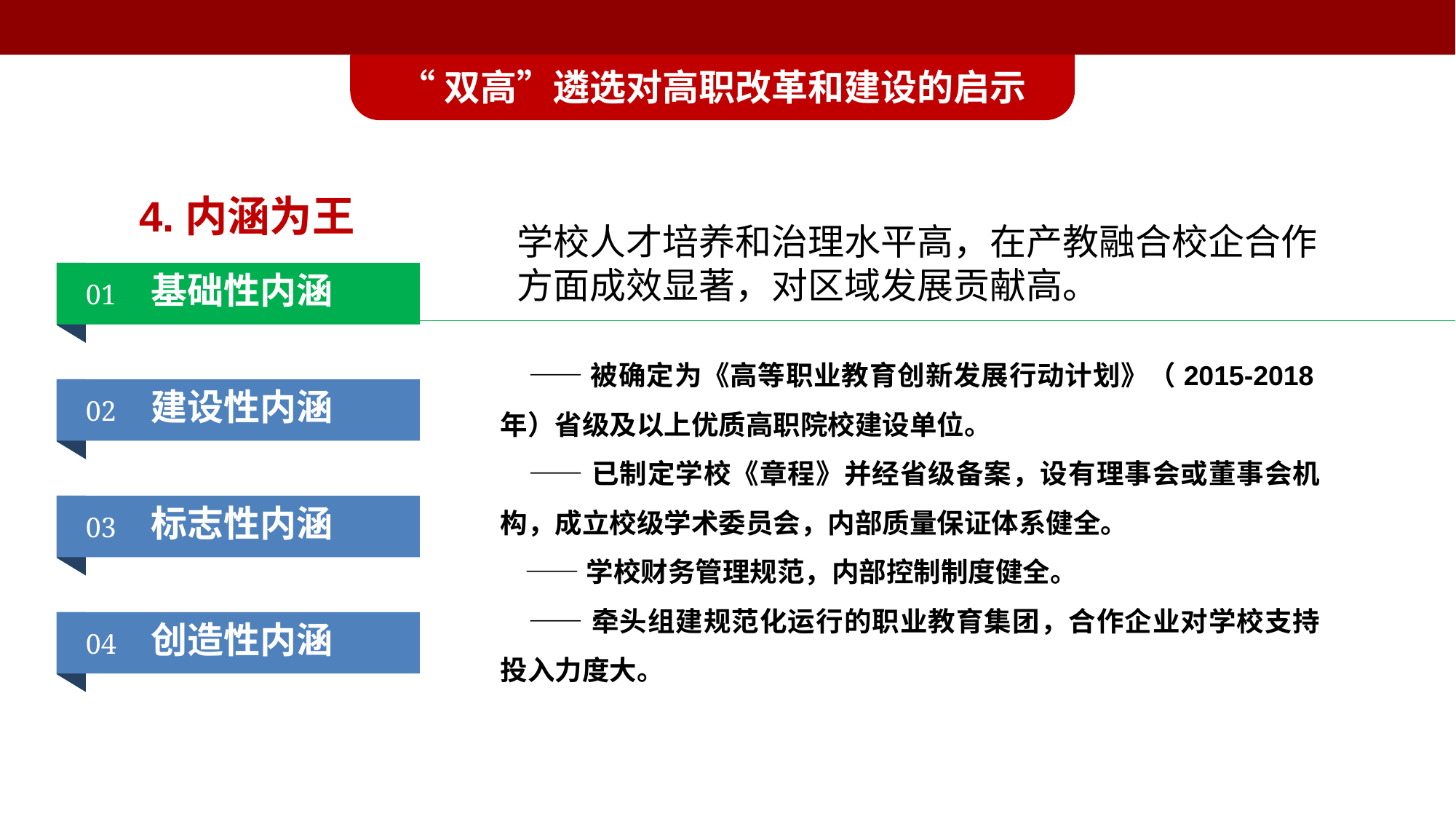

“双高”遴选对高职改革和建设的启示
4.内涵为王
学校人才培养和治理水平高，在产教融合校企合作方面成效显著，对区域发展贡献高。

基础性内涵
01

建设性内涵
02
标志性内涵

03
创造性内涵

04
    ——被确定为《高等职业教育创新发展行动计划》（2015-2018年）省级及以上优质高职院校建设单位。
    ——已制定学校《章程》并经省级备案，设有理事会或董事会机构，成立校级学术委员会，内部质量保证体系健全。
    ——学校财务管理规范，内部控制制度健全。
    ——牵头组建规范化运行的职业教育集团，合作企业对学校支持投入力度大。